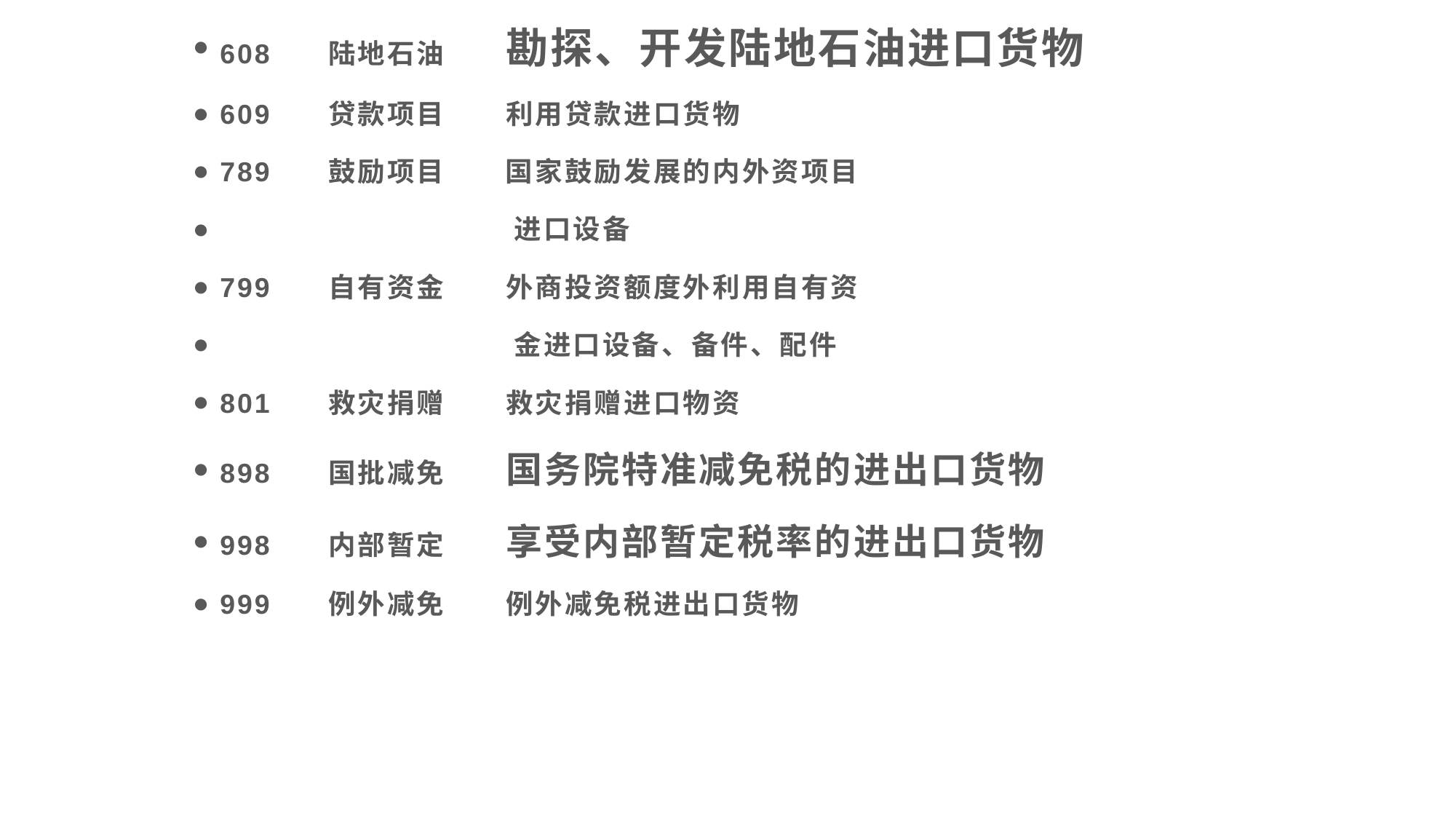

608     陆地石油       勘探、开发陆地石油进口货物
609     贷款项目       利用贷款进口货物
789     鼓励项目       国家鼓励发展的内外资项目
                                  进口设备
799     自有资金       外商投资额度外利用自有资
                                  金进口设备、备件、配件
801     救灾捐赠       救灾捐赠进口物资
898     国批减免       国务院特准减免税的进出口货物
998     内部暂定       享受内部暂定税率的进出口货物
999     例外减免       例外减免税进出口货物